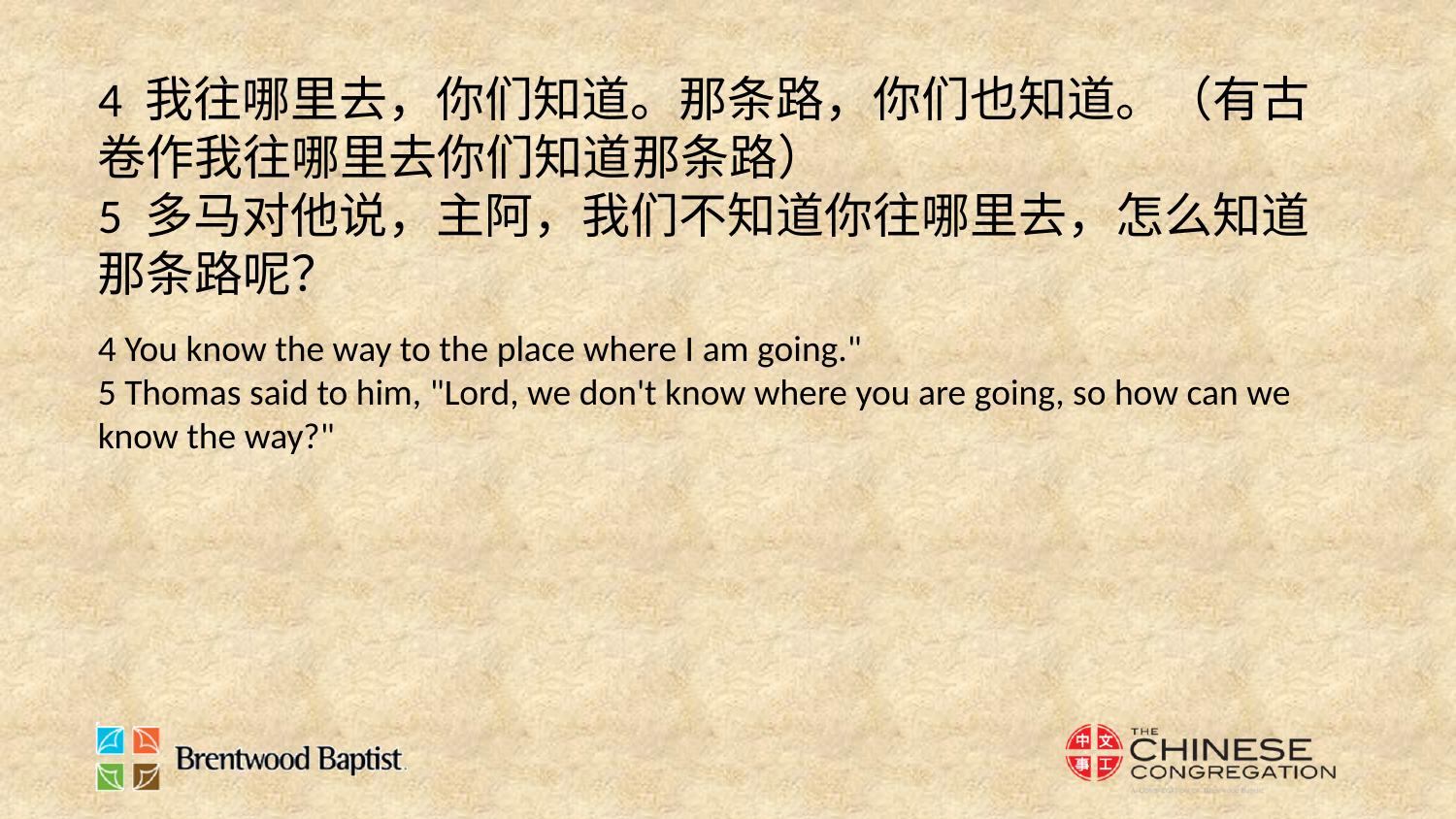

4 我往哪里去，你们知道。那条路，你们也知道。（有古卷作我往哪里去你们知道那条路）
5 多马对他说，主阿，我们不知道你往哪里去，怎么知道那条路呢？

4 You know the way to the place where I am going."
5 Thomas said to him, "Lord, we don't know where you are going, so how can we know the way?"